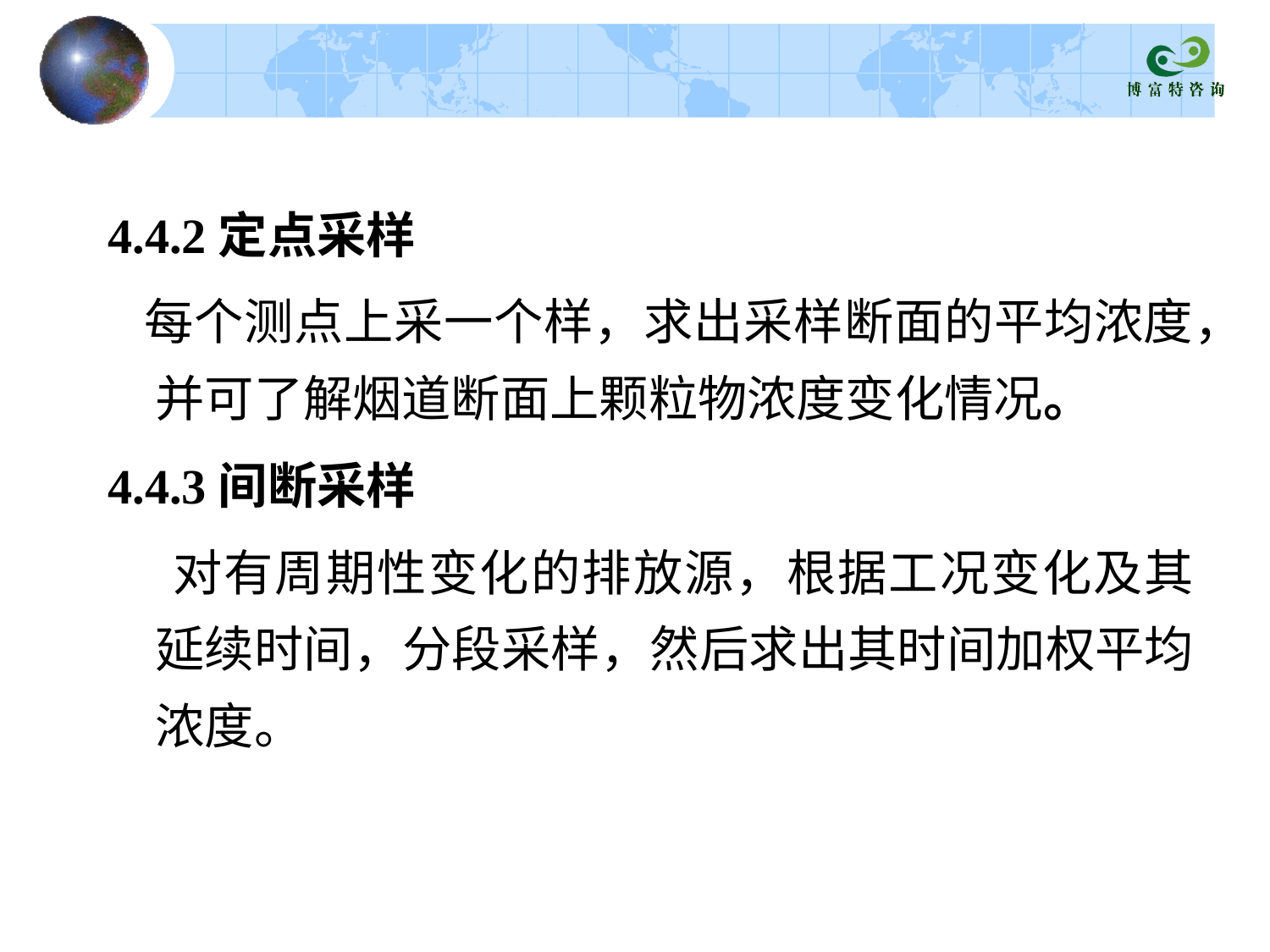

4.4.2定点采样
  每个测点上采一个样，求出采样断面的平均浓度，并可了解烟道断面上颗粒物浓度变化情况。
4.4.3间断采样
    对有周期性变化的排放源，根据工况变化及其延续时间，分段采样，然后求出其时间加权平均浓度。